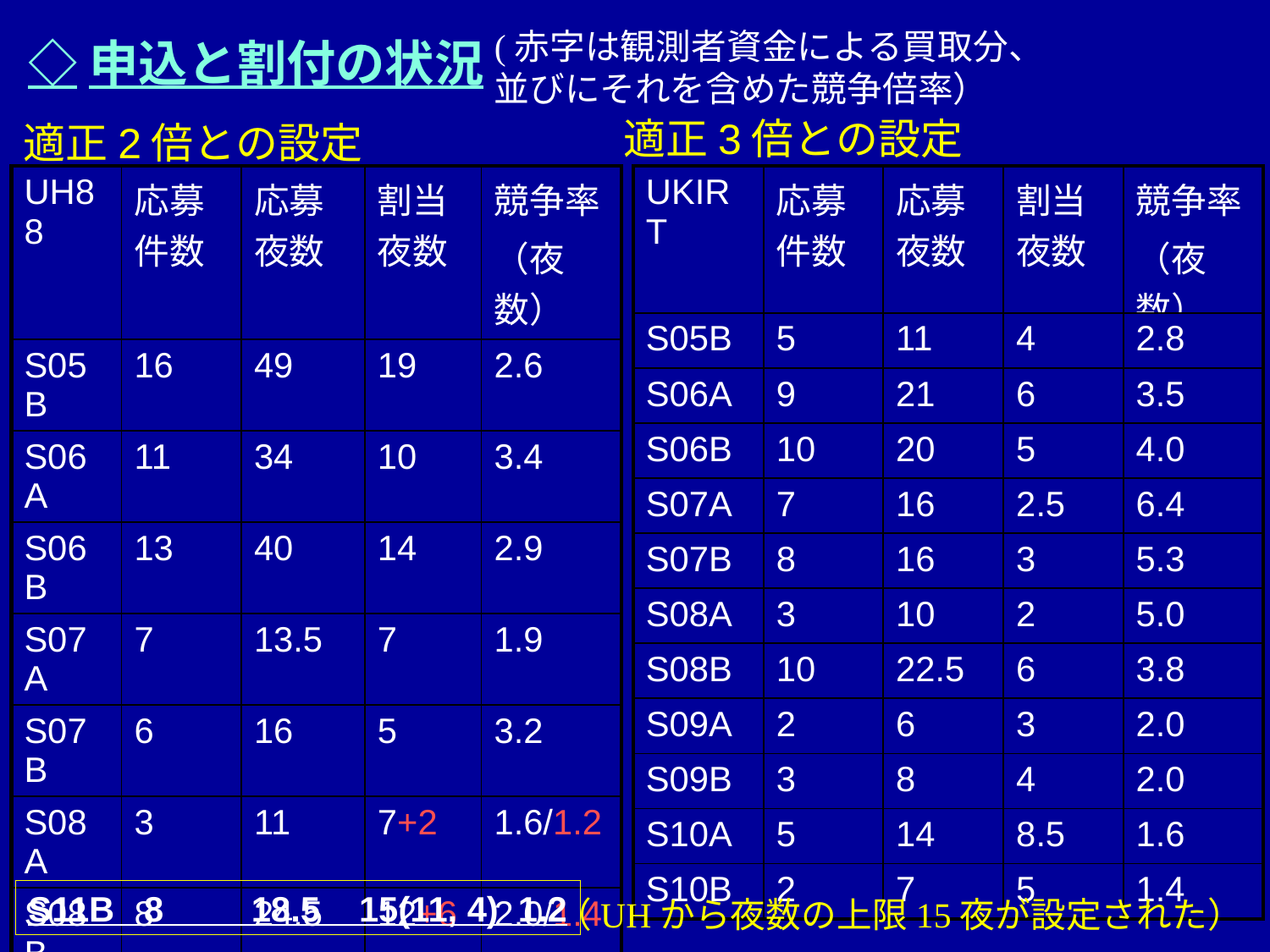

(赤字は観測者資金による買取分、
並びにそれを含めた競争倍率）
◇申込と割付の状況
適正3倍との設定
適正2倍との設定
| UH88 | 応募件数 | 応募夜数 | 割当夜数 | 競争率 （夜数） |
| --- | --- | --- | --- | --- |
| S05B | 16 | 49 | 19 | 2.6 |
| S06A | 11 | 34 | 10 | 3.4 |
| S06B | 13 | 40 | 14 | 2.9 |
| S07A | 7 | 13.5 | 7 | 1.9 |
| S07B | 6 | 16 | 5 | 3.2 |
| S08A | 3 | 11 | 7+2 | 1.6/1.2 |
| S08B | 8 | 24.5 | 12+6 | 2.0/1.4 |
| S09A | 2 | 7 | 5 | 1.4 |
| S09B | 8 | 23 | 10+5 | 2.3/1.5 |
| S10A | 6 | 23 | 10 | 2.3 |
| S10B | 8 | 26 | 20 | 1.3 |
| UKIRT | 応募件数 | 応募夜数 | 割当夜数 | 競争率 （夜数） |
| --- | --- | --- | --- | --- |
| S05B | 5 | 11 | 4 | 2.8 |
| S06A | 9 | 21 | 6 | 3.5 |
| S06B | 10 | 20 | 5 | 4.0 |
| S07A | 7 | 16 | 2.5 | 6.4 |
| S07B | 8 | 16 | 3 | 5.3 |
| S08A | 3 | 10 | 2 | 5.0 |
| S08B | 10 | 22.5 | 6 | 3.8 |
| S09A | 2 | 6 | 3 | 2.0 |
| S09B | 3 | 8 | 4 | 2.0 |
| S10A | 5 | 14 | 8.5 | 1.6 |
| S10B | 2 | 7 | 5 | 1.4 |
S11B   8         18.5    15(11, 4)  1.2
（UHから夜数の上限15夜が設定された）